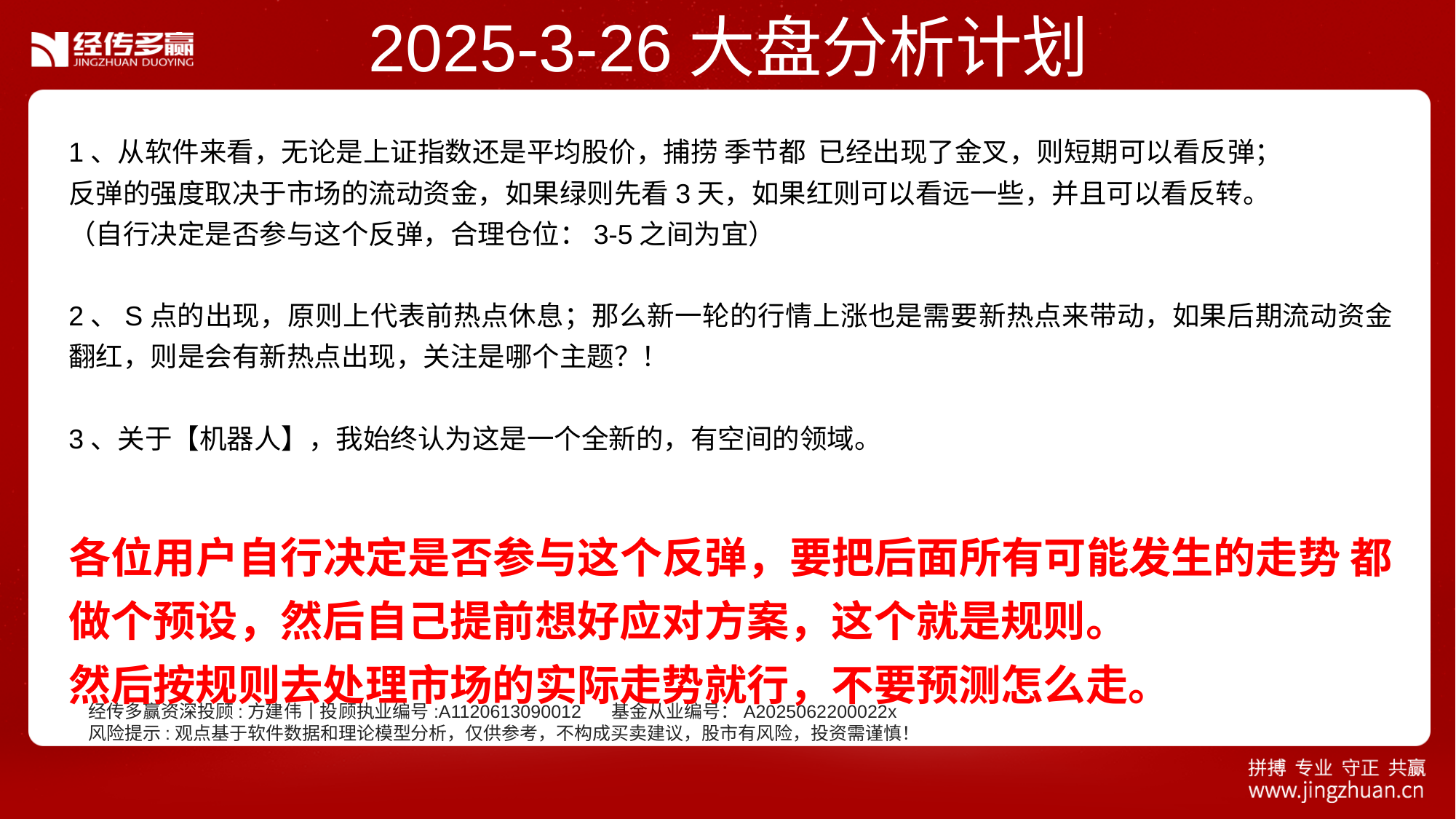

2025-3-26大盘分析计划
1、从软件来看，无论是上证指数还是平均股价，捕捞 季节都  已经出现了金叉，则短期可以看反弹；
反弹的强度取决于市场的流动资金，如果绿则先看3天，如果红则可以看远一些，并且可以看反转。
（自行决定是否参与这个反弹，合理仓位：3-5之间为宜）

2、S点的出现，原则上代表前热点休息；那么新一轮的行情上涨也是需要新热点来带动，如果后期流动资金翻红，则是会有新热点出现，关注是哪个主题？！

3、关于【机器人】，我始终认为这是一个全新的，有空间的领域。

各位用户自行决定是否参与这个反弹，要把后面所有可能发生的走势 都 做个预设，然后自己提前想好应对方案，这个就是规则。
然后按规则去处理市场的实际走势就行，不要预测怎么走。